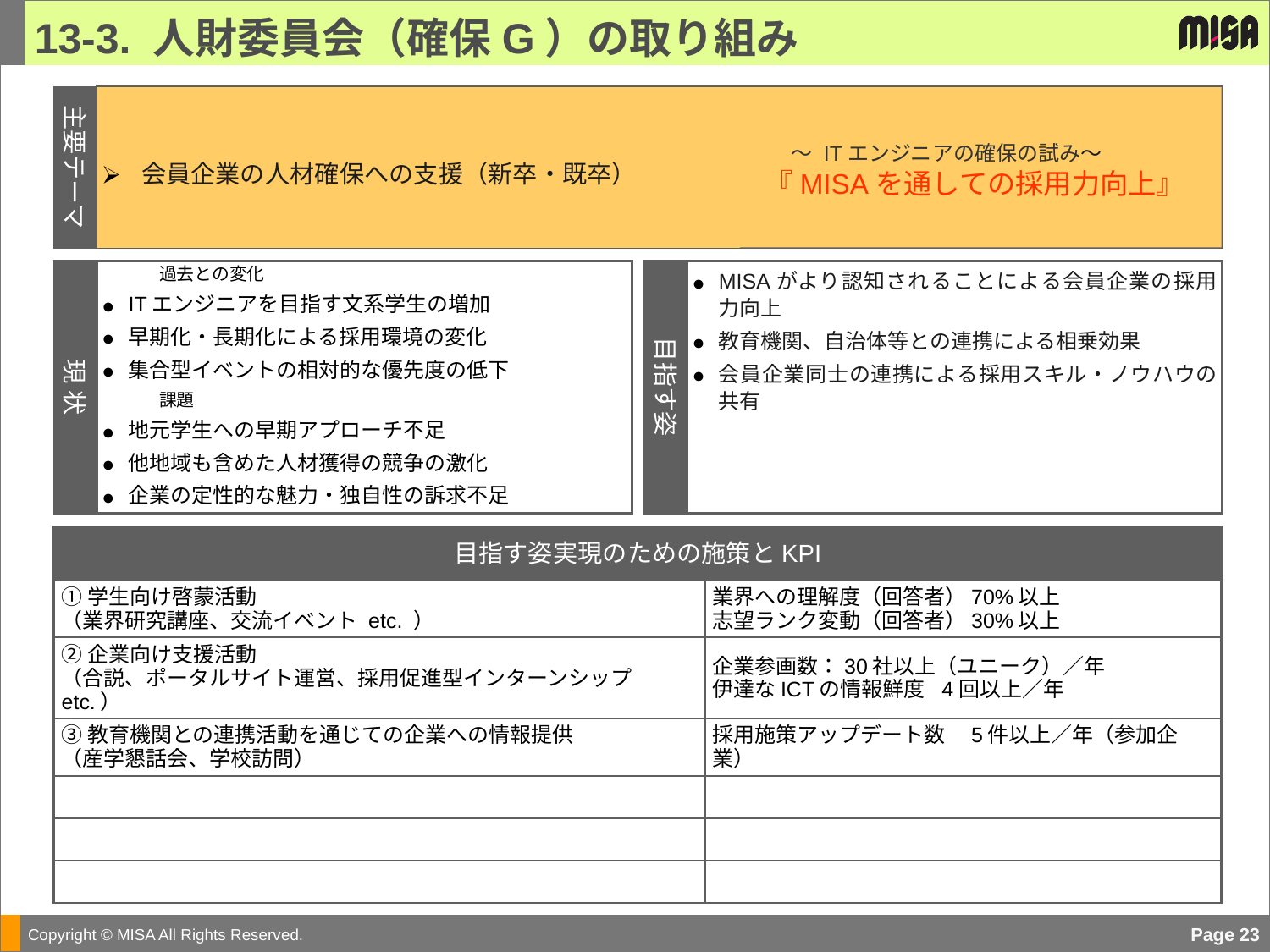

13-3. 人財委員会（確保G）の取り組み

         ～ ITエンジニアの確保の試み～
『MISAを通しての採用力向上』
会員企業の人材確保への支援（新卒・既卒）
主要テーマ
MISAがより認知されることによる会員企業の採用力向上
教育機関、自治体等との連携による相乗効果
会員企業同士の連携による採用スキル・ノウハウの共有

過去との変化
ITエンジニアを目指す文系学生の増加
早期化・長期化による採用環境の変化
集合型イベントの相対的な優先度の低下
課題
地元学生への早期アプローチ不足
他地域も含めた人材獲得の競争の激化
企業の定性的な魅力・独自性の訴求不足
現 状
目指す姿
| 目指す姿実現のための施策とKPI |  |
| --- | --- |
| ①学生向け啓蒙活動 （業界研究講座、交流イベント etc. ） | 業界への理解度（回答者）70%以上 志望ランク変動（回答者）30%以上 |
| ②企業向け支援活動 （合説、ポータルサイト運営、採用促進型インターンシップ etc.） | 企業参画数：30社以上（ユニーク）／年 伊達なICTの情報鮮度 4回以上／年 |
| ③教育機関との連携活動を通じての企業への情報提供 （産学懇話会、学校訪問） | 採用施策アップデート数　5件以上／年（参加企業） |
|  |  |
|  |  |
|  |  |